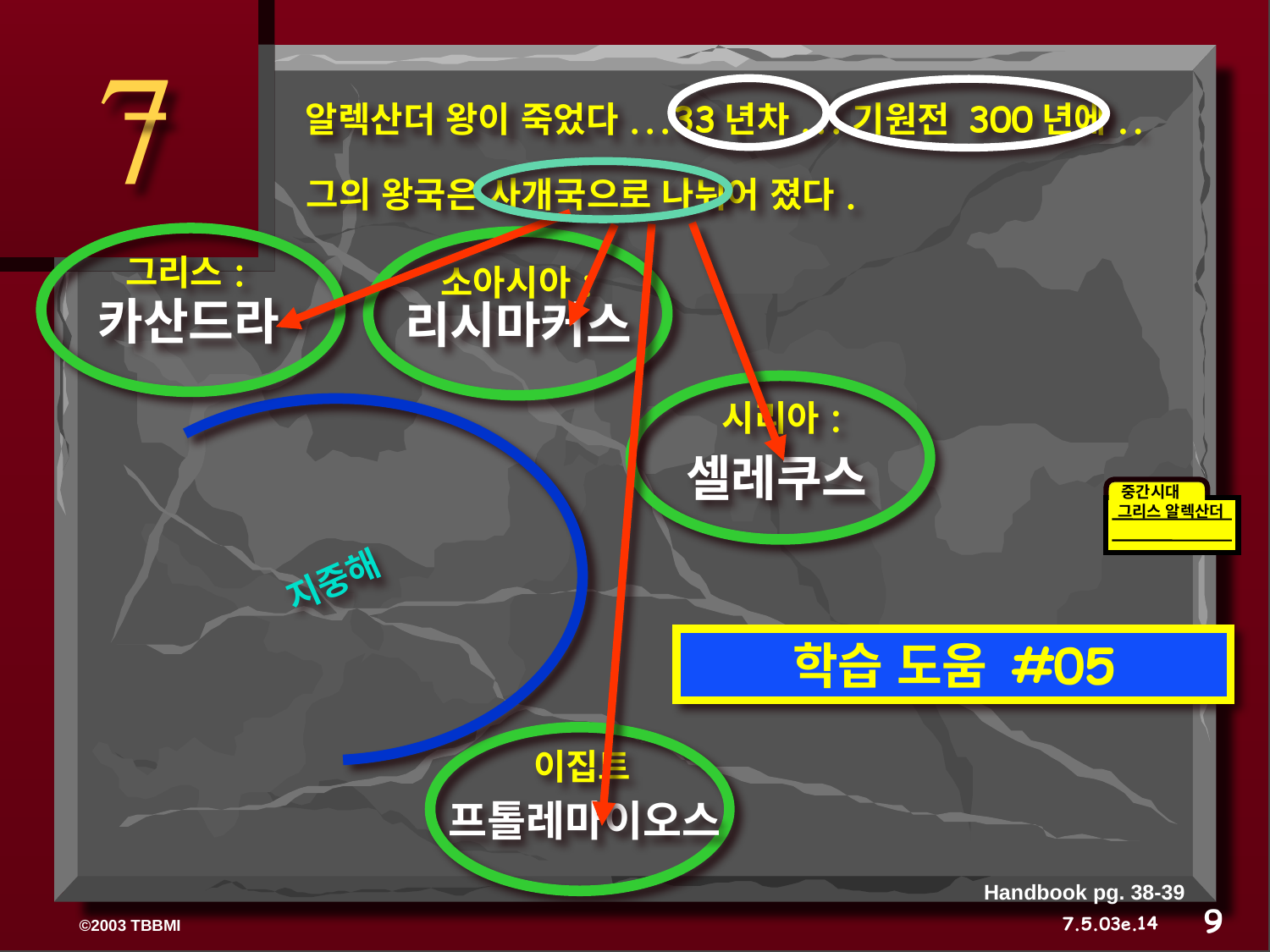

7

알렉산더 왕이 죽었다...33년차...기원전 300년에..

그의 왕국은 사개국으로 나뉘어 졌다.

카산드라

셀레쿠스

프톨레마이오스

리시마커스

그리스:

소아시아:

시리아:

지중해
중간시대

그리스 알렉산더

학습 도움 #05

이집트
Handbook pg. 38-39
9
14